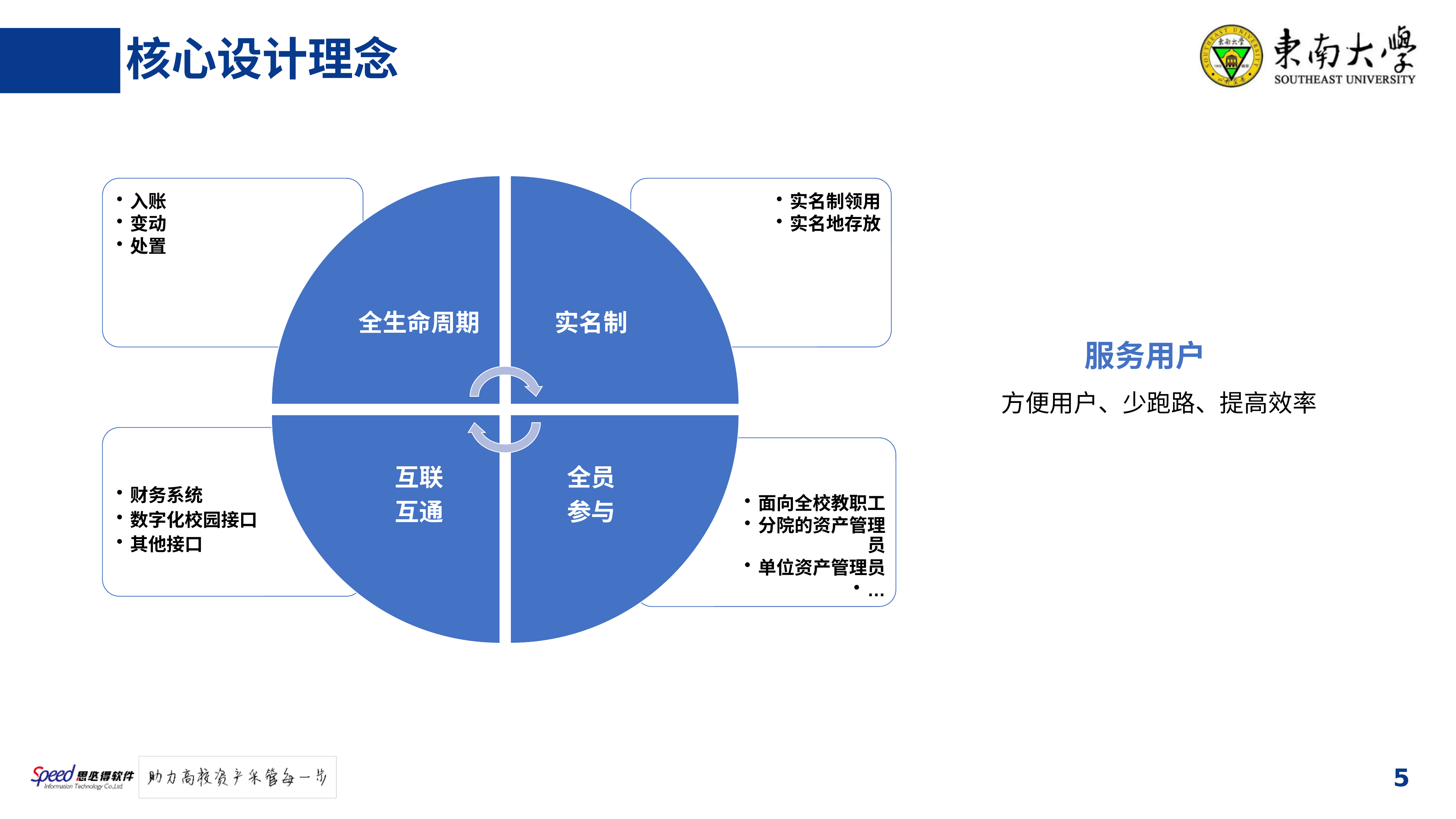

# 核心设计理念
面向全校教职工
分院的资产管理员
单位资产管理员
…
财务系统
数字化校园接口
其他接口
实名制领用
实名地存放
入账
变动
处置
全生命周期
实名制
全员
参与
互联
互通
服务用户
方便用户、少跑路、提高效率